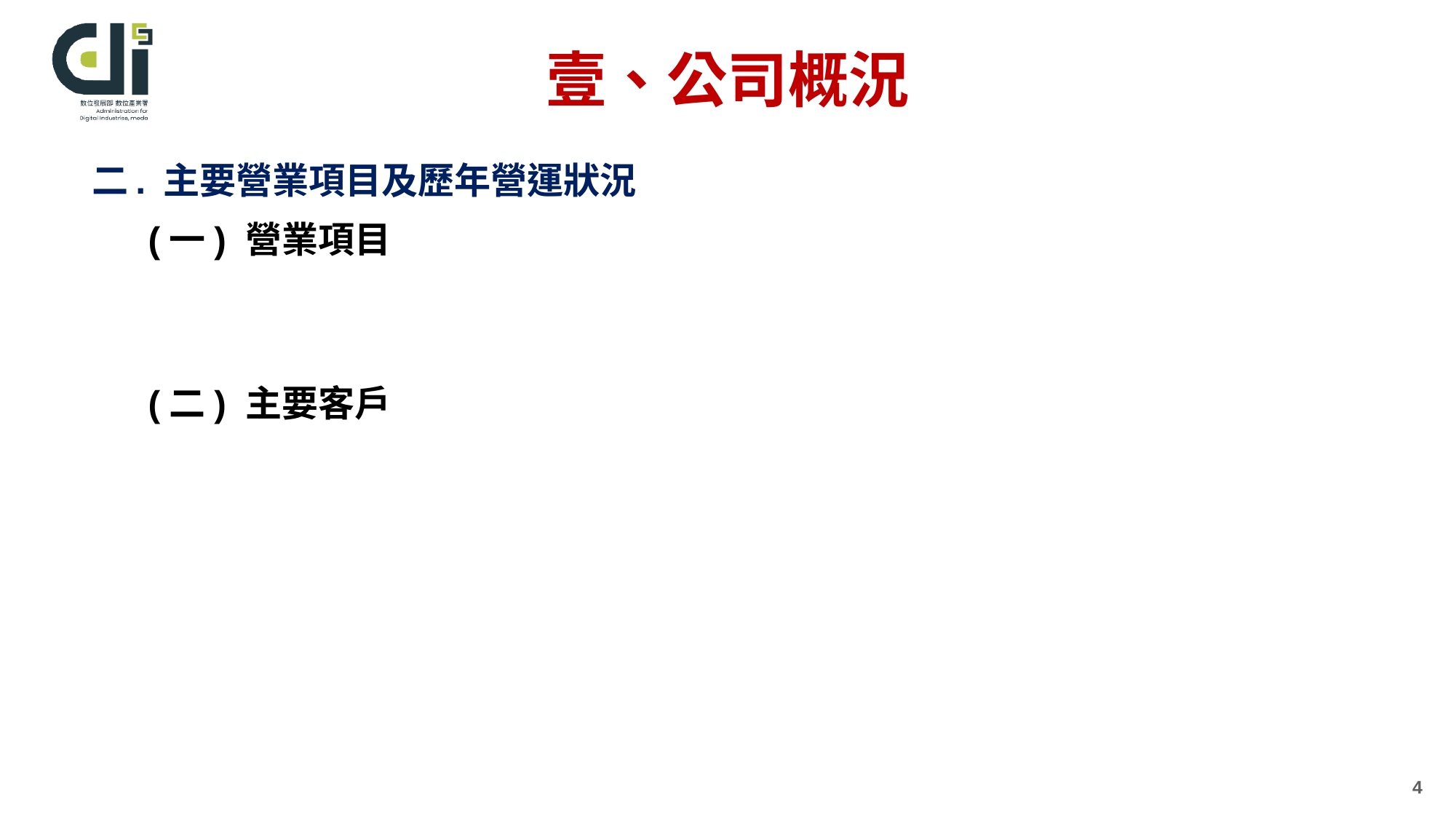

壹、公司概況
二. 主要營業項目及歷年營運狀況
 (一) 營業項目

 (二) 主要客戶
4